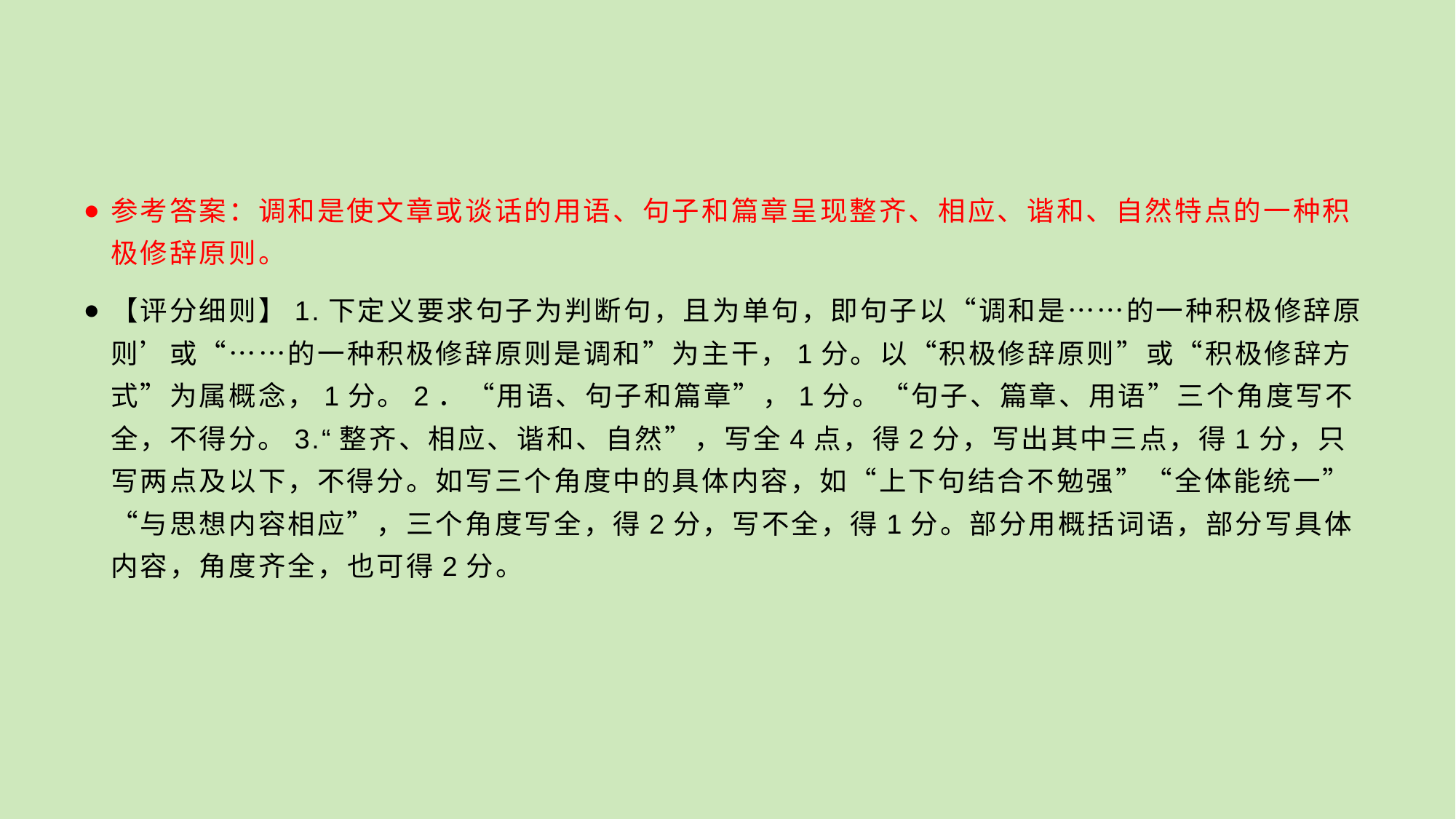

#
参考答案：调和是使文章或谈话的用语、句子和篇章呈现整齐、相应、谐和、自然特点的一种积极修辞原则。
【评分细则】1.下定义要求句子为判断句，且为单句，即句子以“调和是……的一种积极修辞原则’或“……的一种积极修辞原则是调和”为主干，1分。以“积极修辞原则”或“积极修辞方式”为属概念，1分。2．“用语、句子和篇章”，1分。“句子、篇章、用语”三个角度写不全，不得分。3.“整齐、相应、谐和、自然”，写全4点，得2分，写出其中三点，得1分，只写两点及以下，不得分。如写三个角度中的具体内容，如“上下句结合不勉强”“全体能统一”“与思想内容相应”，三个角度写全，得2分，写不全，得1分。部分用概括词语，部分写具体内容，角度齐全，也可得2分。